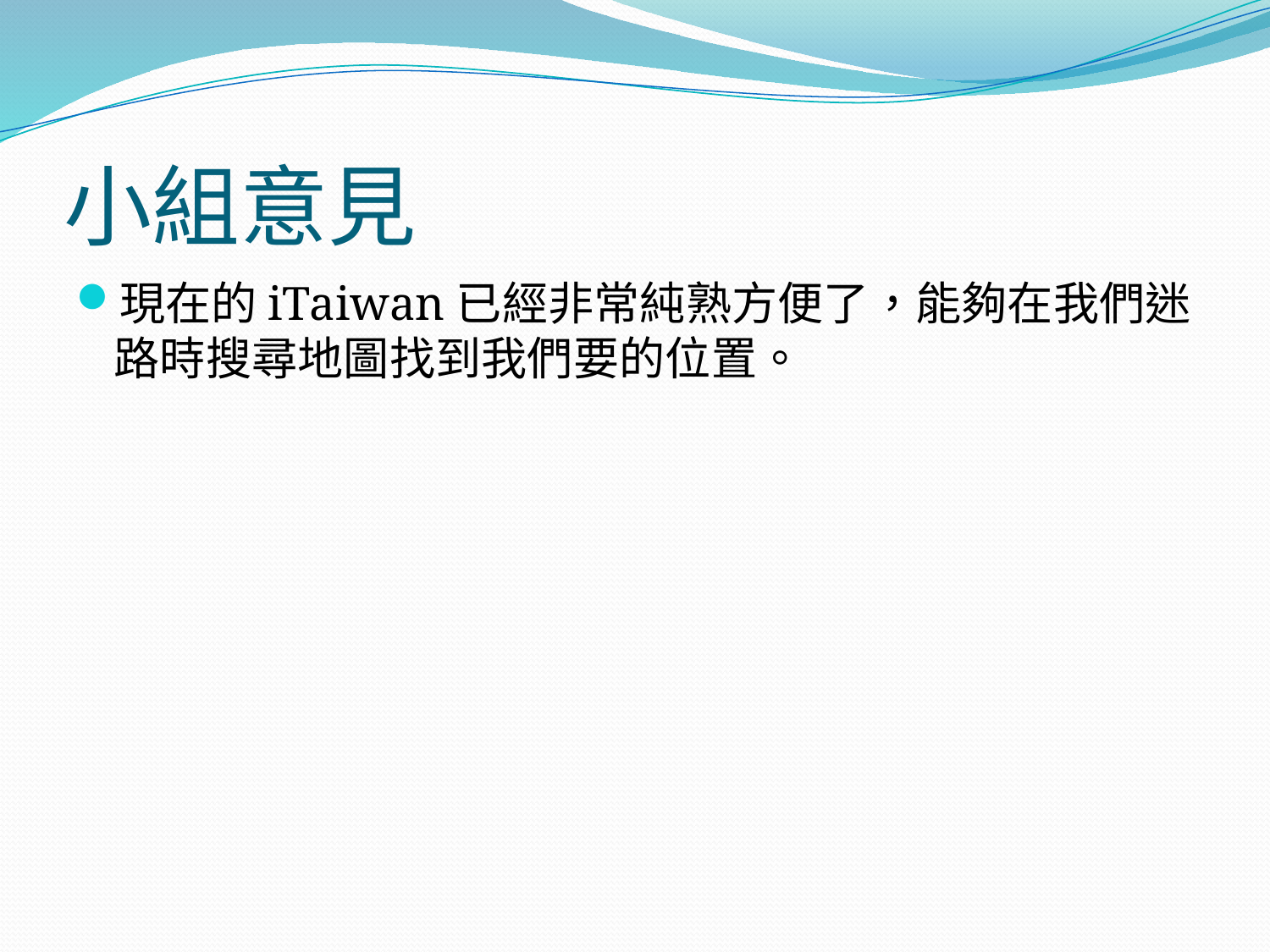

# 小組意見
現在的iTaiwan已經非常純熟方便了，能夠在我們迷路時搜尋地圖找到我們要的位置。